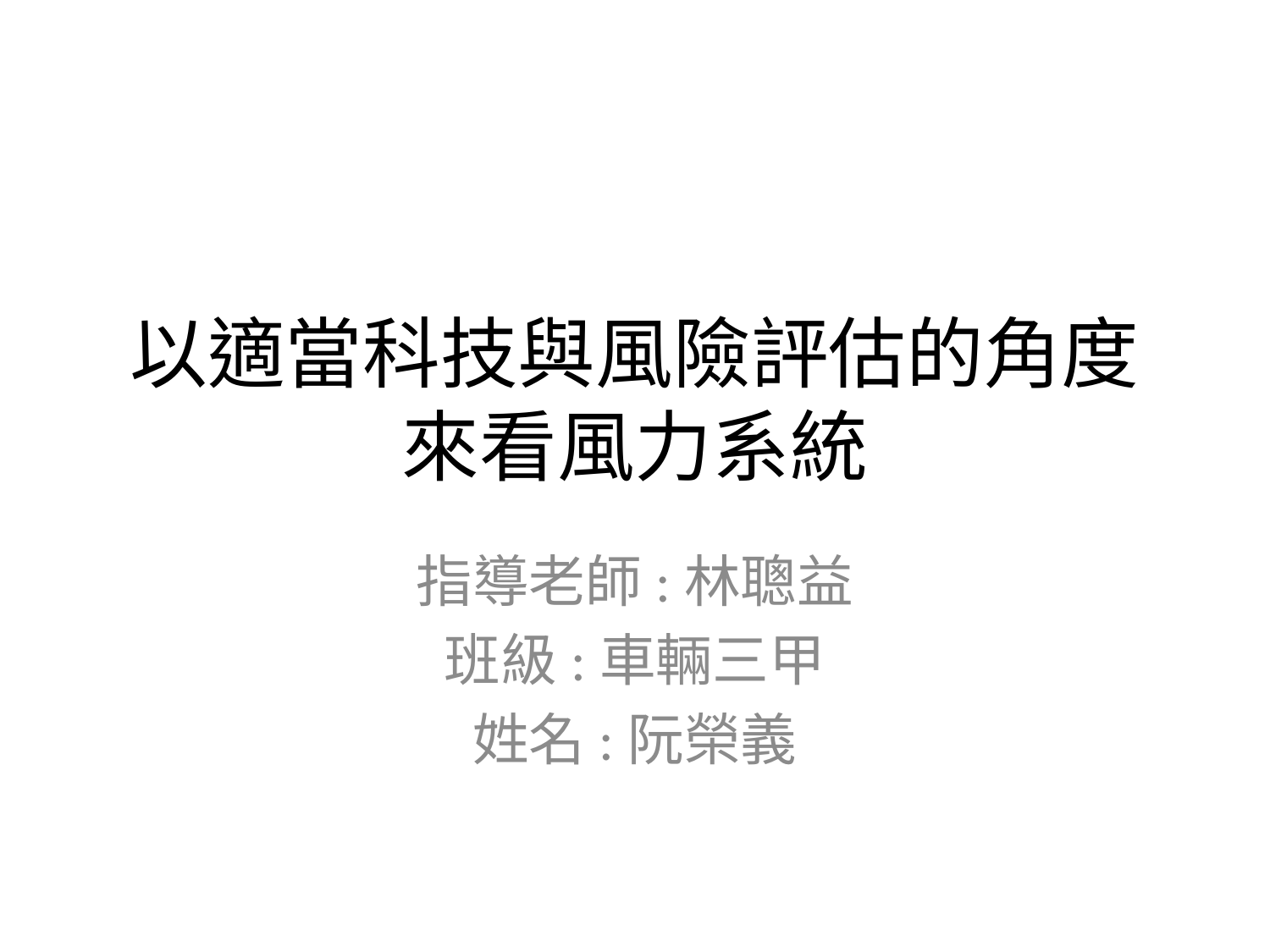

# 以適當科技與風險評估的角度來看風力系統
指導老師:林聰益
班級:車輛三甲
姓名:阮榮義